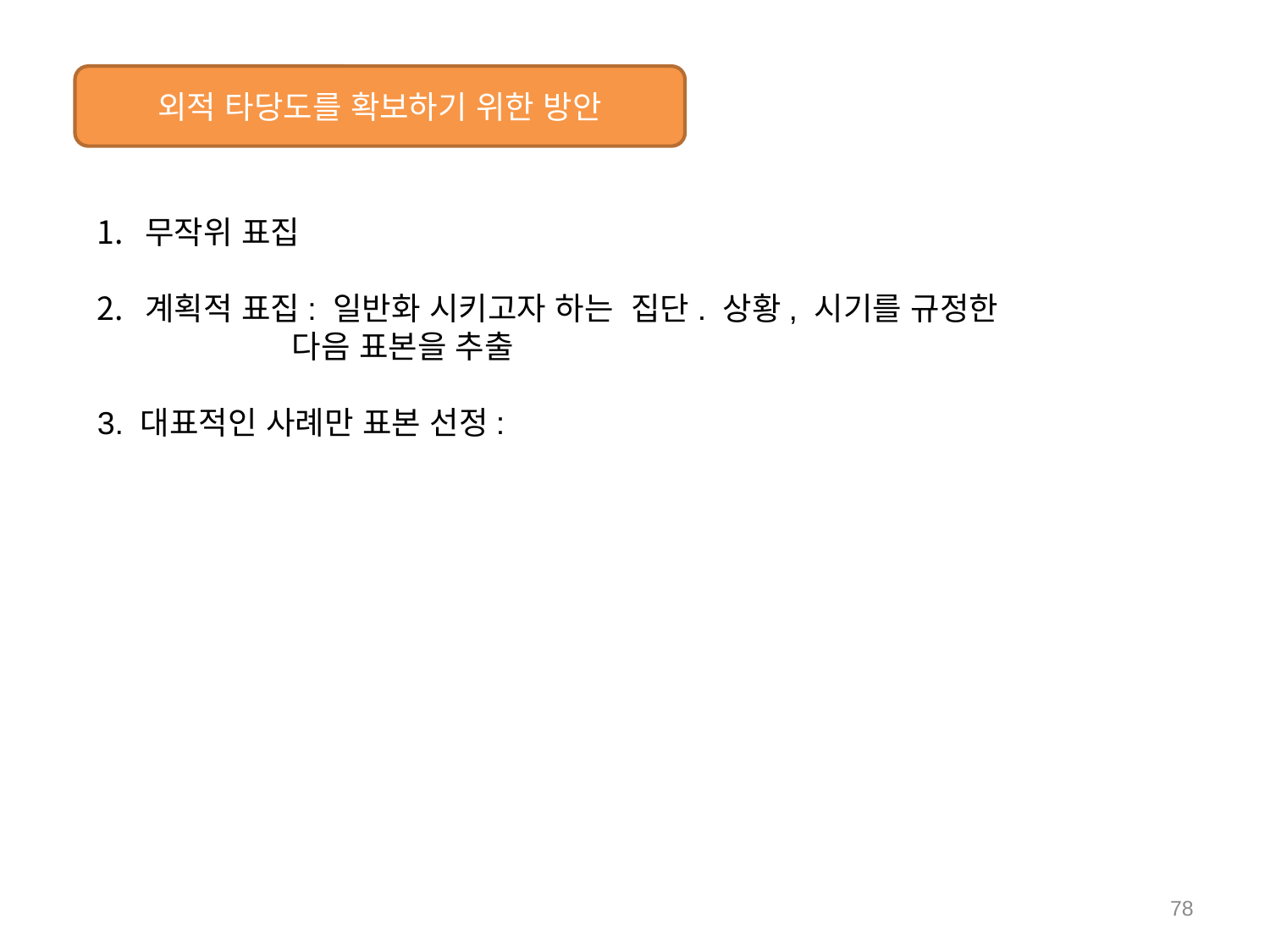

외적 타당도를 확보하기 위한 방안
무작위 표집

계획적 표집: 일반화 시키고자 하는  집단. 상황, 시기를 규정한
                     다음 표본을 추출

3. 대표적인 사례만 표본 선정:

78